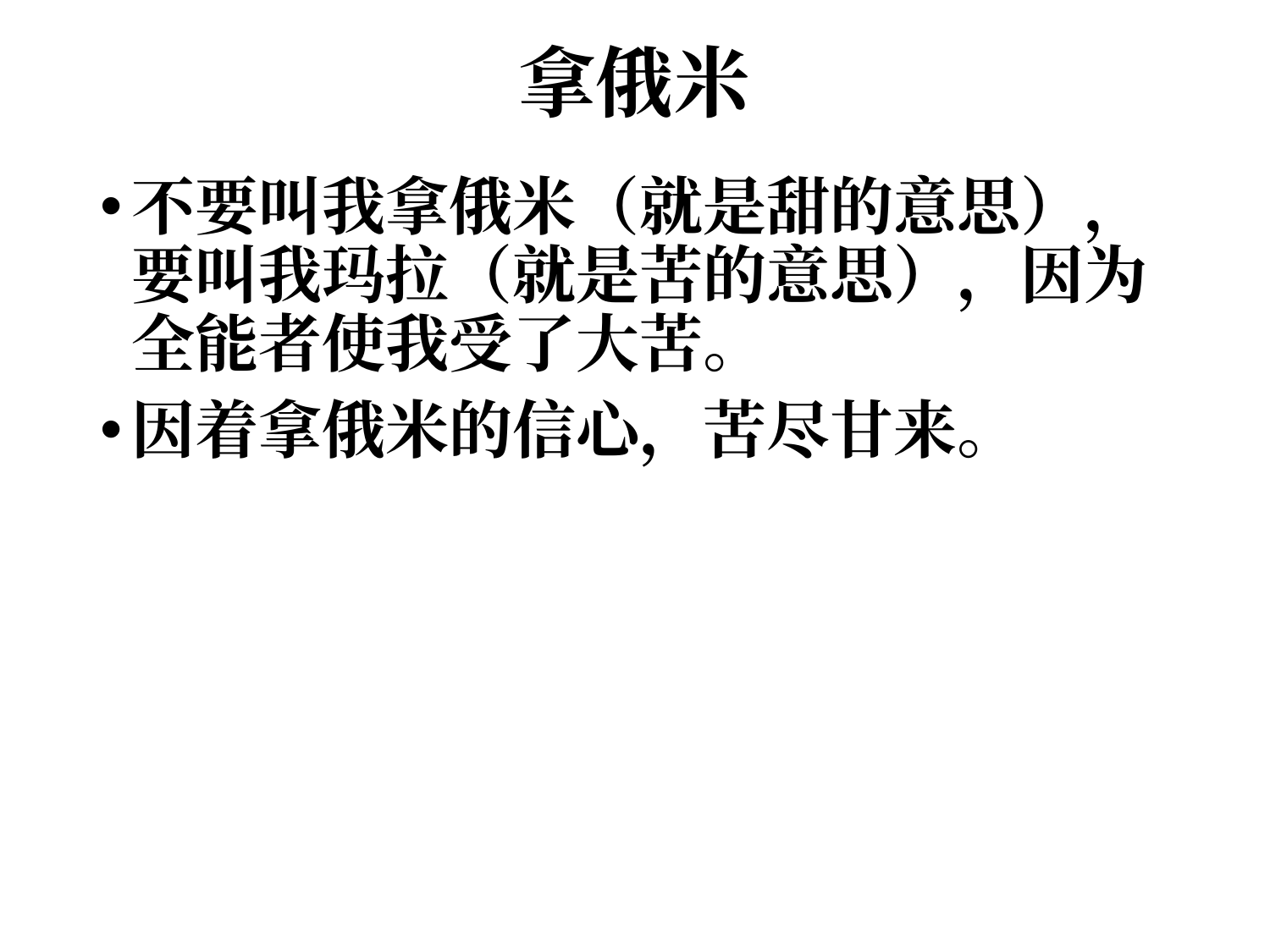

# 拿俄米
不要叫我拿俄米（就是甜的意思），要叫我玛拉（就是苦的意思），因为全能者使我受了大苦。
因着拿俄米的信心，苦尽甘来。